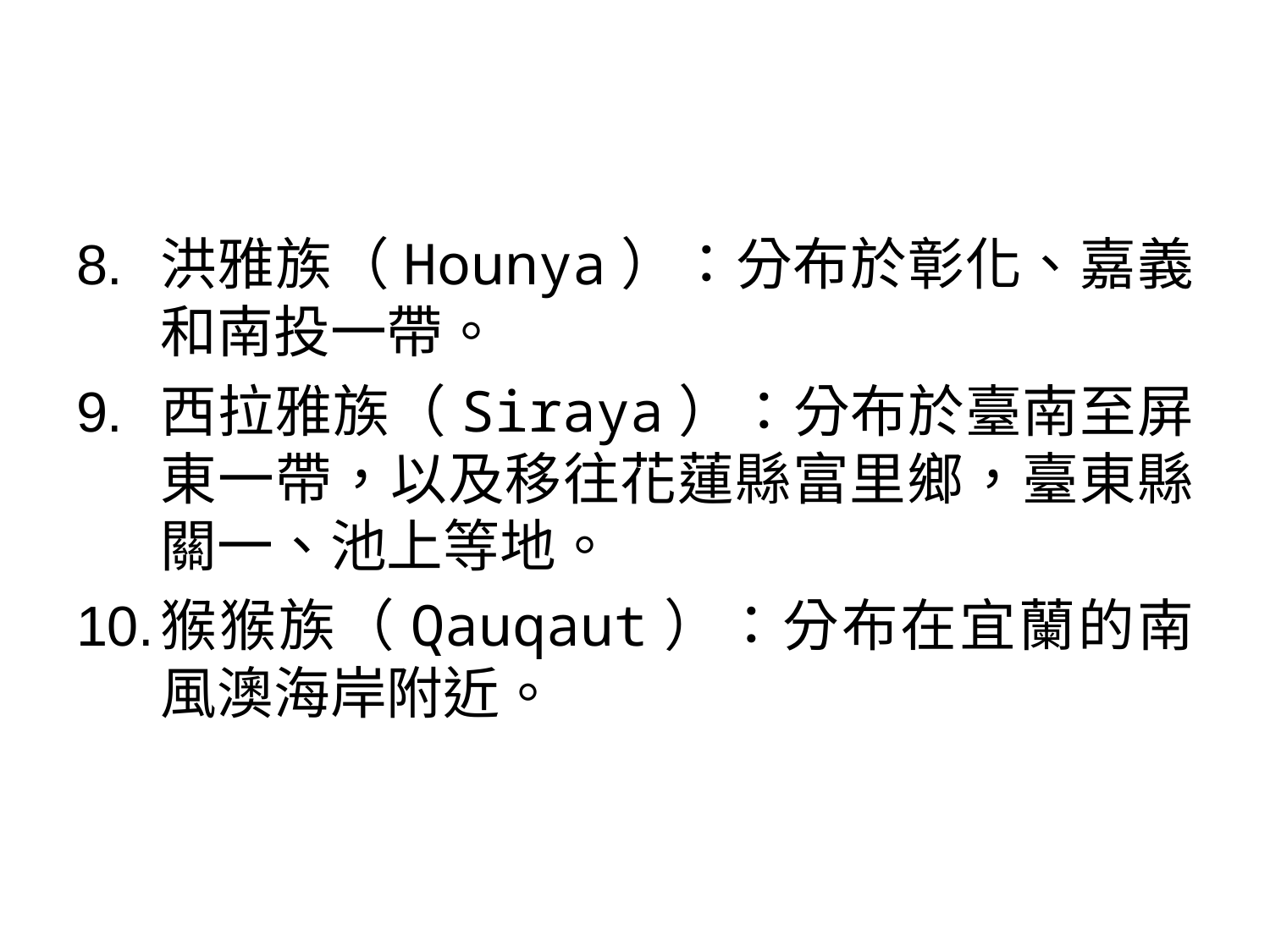

洪雅族（Hounya）：分布於彰化、嘉義和南投一帶。
西拉雅族（Siraya）：分布於臺南至屏東一帶，以及移往花蓮縣富里鄉，臺東縣關一、池上等地。
猴猴族（Qauqaut）：分布在宜蘭的南風澳海岸附近。